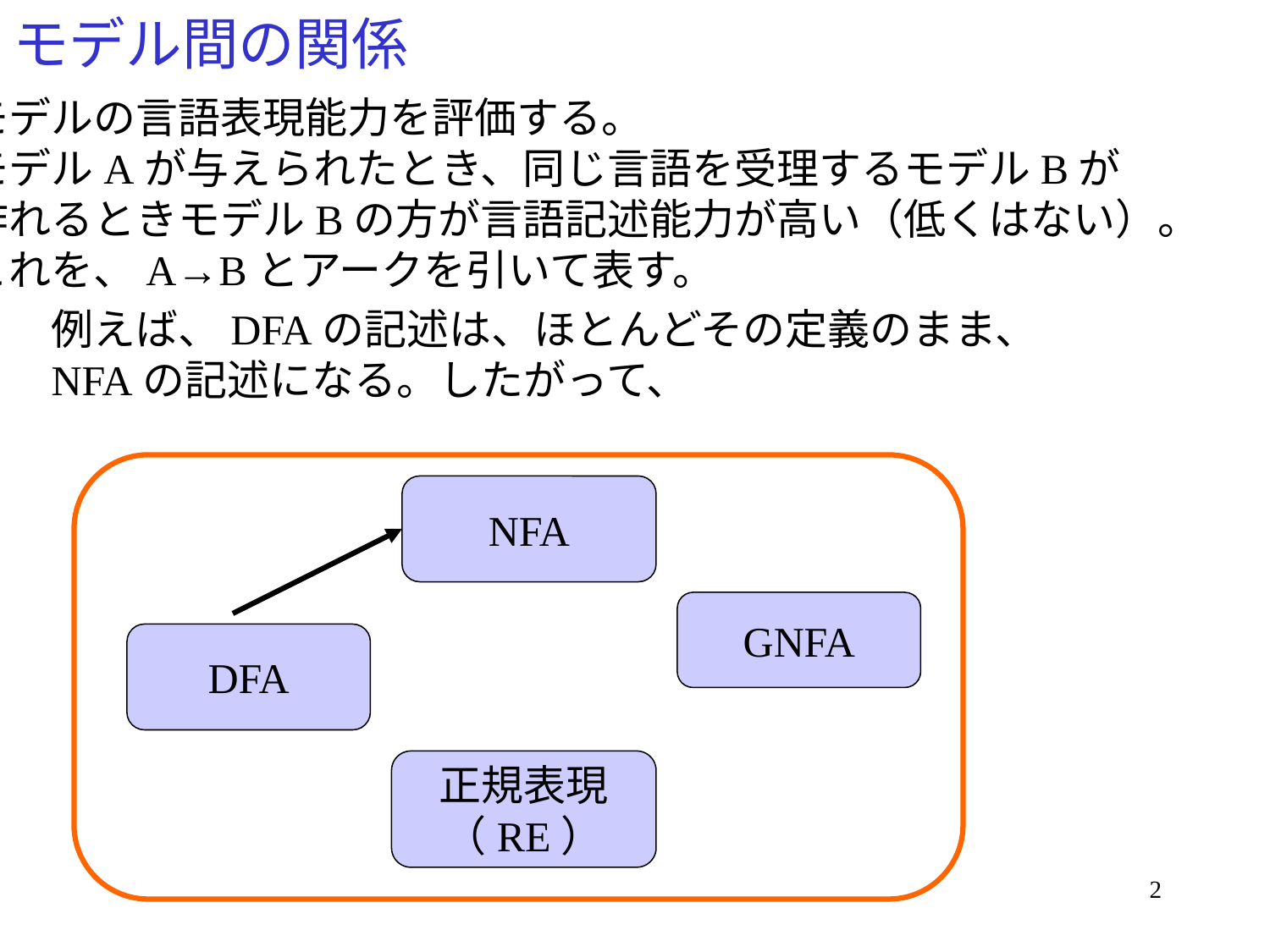

# モデル間の関係
モデルの言語表現能力を評価する。
モデルAが与えられたとき、同じ言語を受理するモデルBが
作れるときモデルBの方が言語記述能力が高い（低くはない）。
これを、A→Bとアークを引いて表す。
例えば、DFAの記述は、ほとんどその定義のまま、
NFAの記述になる。したがって、

NFA

GNFA
DFA
正規表現
（RE）
2